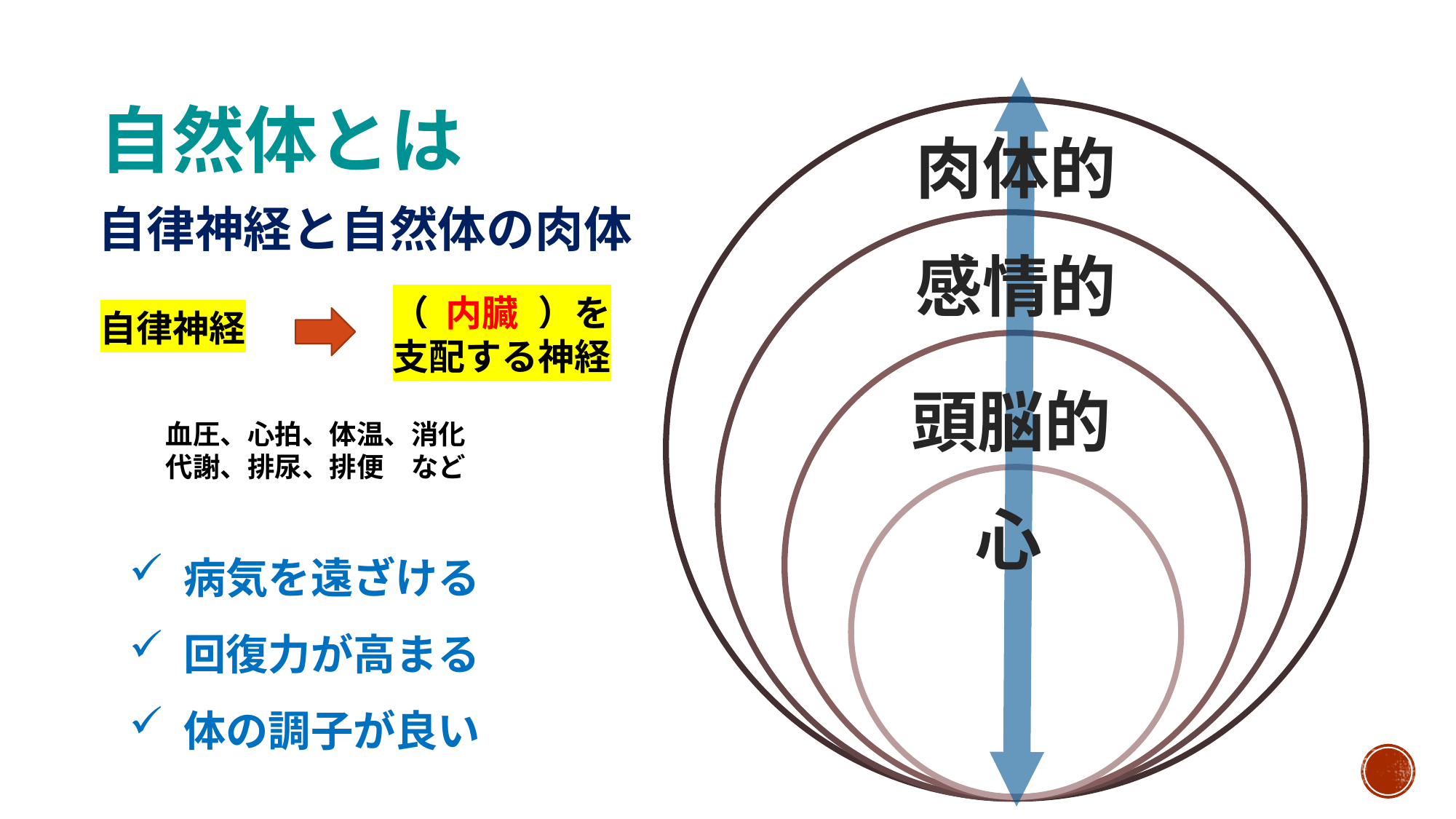

自然体とは

肉体的
自律神経と自然体の肉体

感情的
内臓
（　　　）を
支配する神経
自律神経

頭脳的
血圧、心拍、体温、消化
代謝、排尿、排便　など

心
病気を遠ざける
回復力が高まる
体の調子が良い